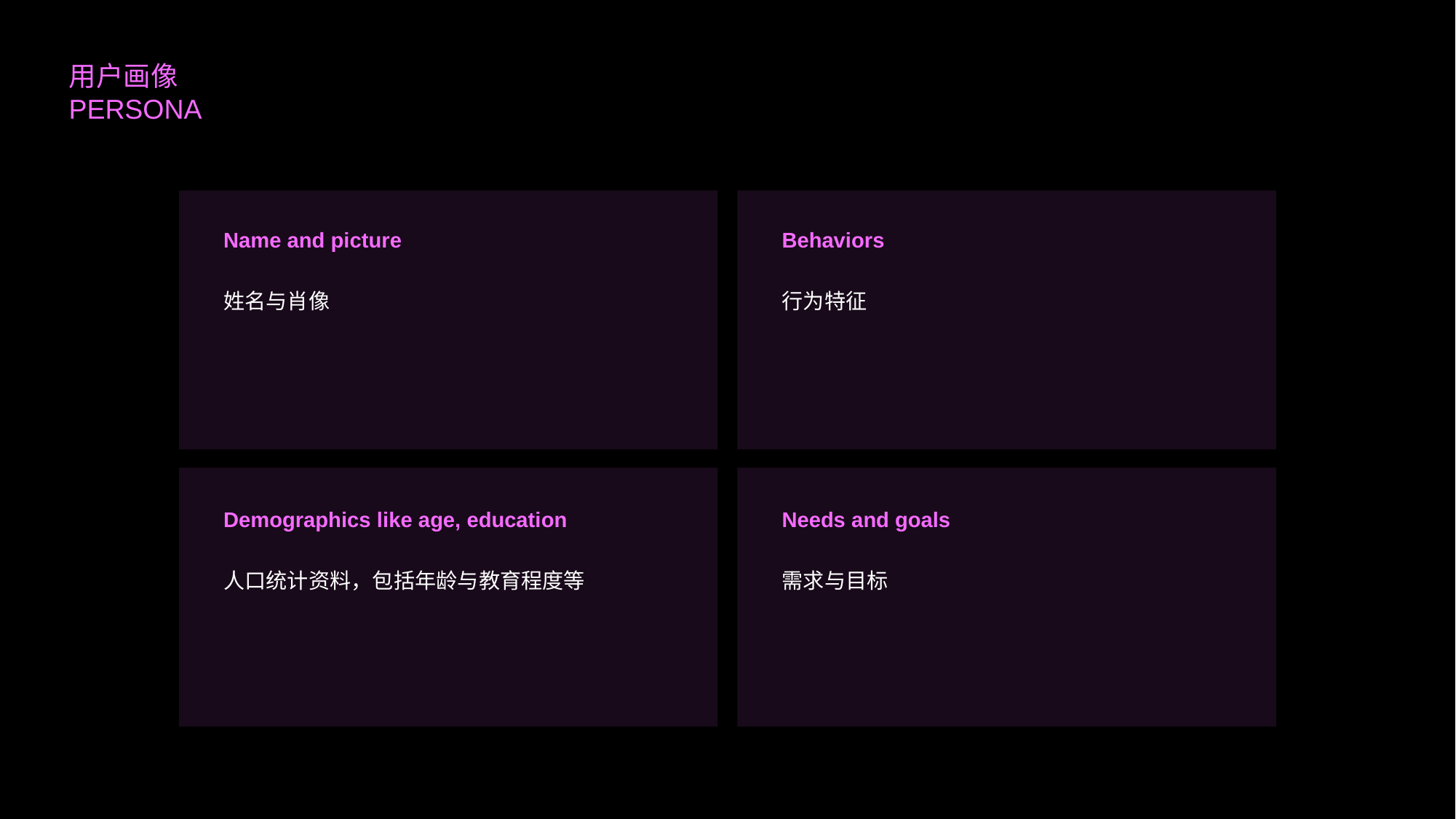

用户画像
PERSONA

Behaviors

行为特征
Name and picture

姓名与肖像

Demographics like age, education

人口统计资料，包括年龄与教育程度等
Needs and goals

需求与目标